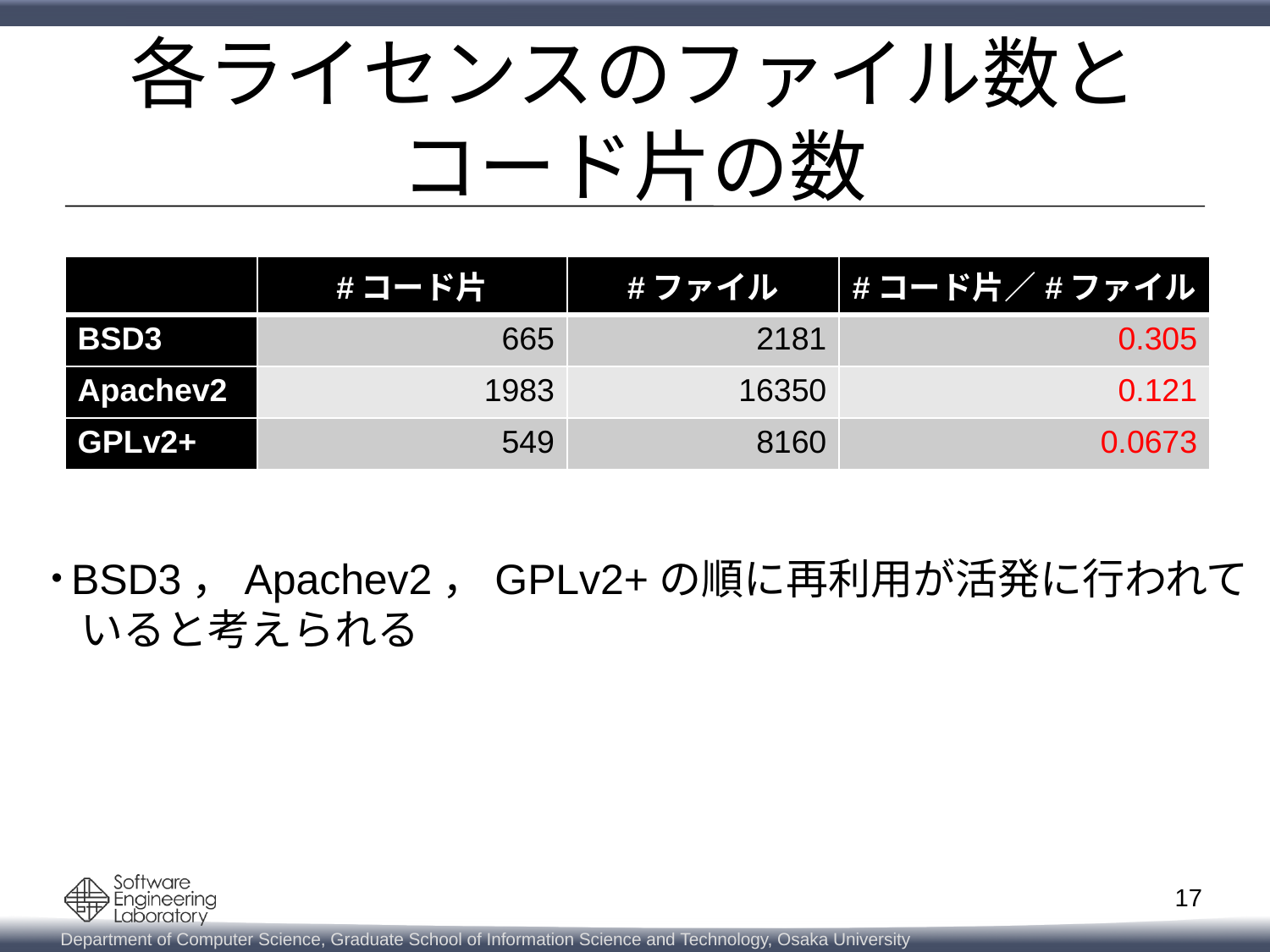

# 各ライセンスのファイル数と コード片の数
|  | #コード片 | #ファイル | #コード片／#ファイル |
| --- | --- | --- | --- |
| BSD3 | 665 | 2181 | 0.305 |
| Apachev2 | 1983 | 16350 | 0.121 |
| GPLv2+ | 549 | 8160 | 0.0673 |
 BSD3，Apachev2，GPLv2+の順に再利用が活発に行われて
  いると考えられる
17